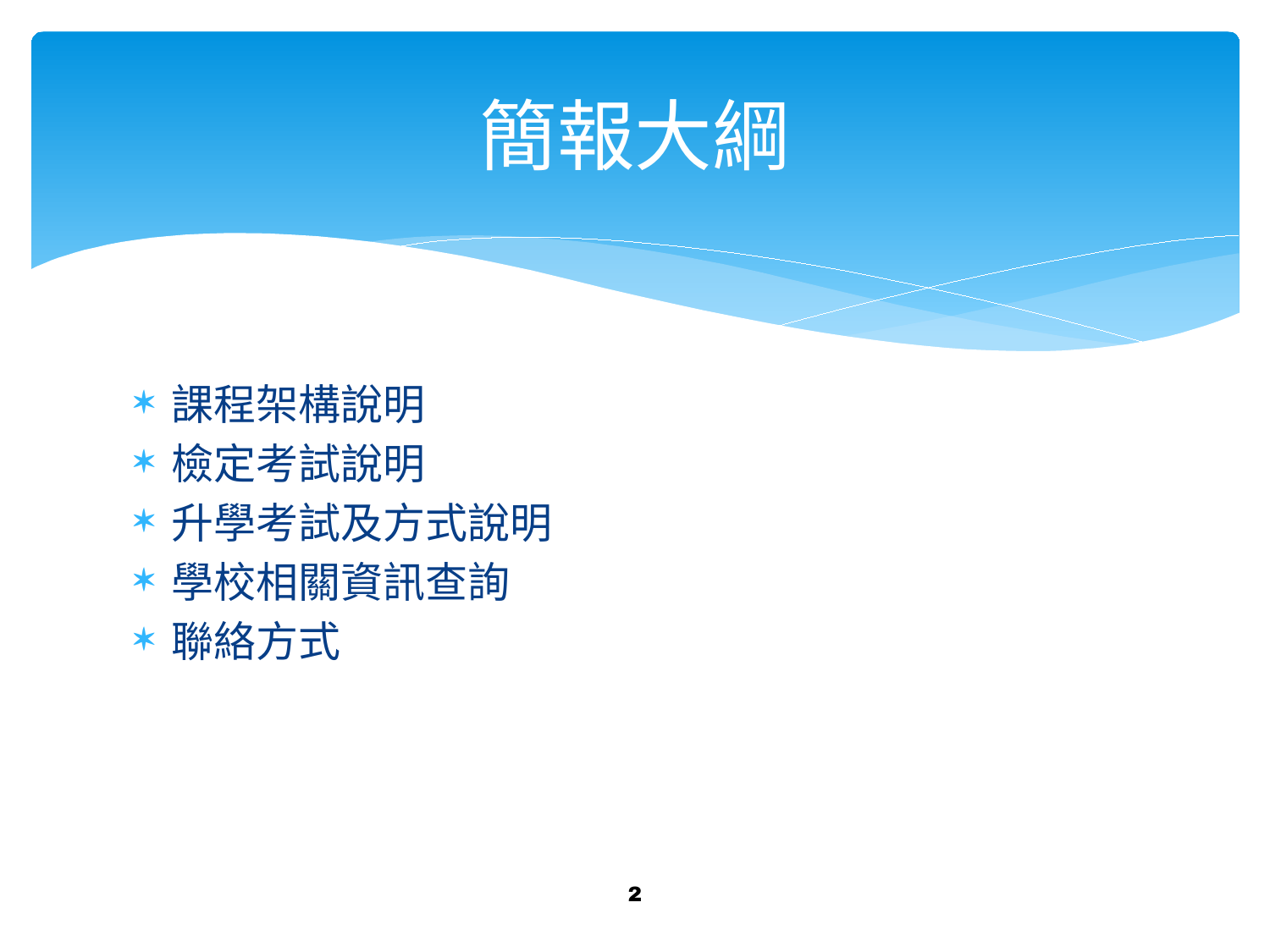

# 簡報大綱
課程架構說明
檢定考試說明
升學考試及方式說明
學校相關資訊查詢
聯絡方式
2